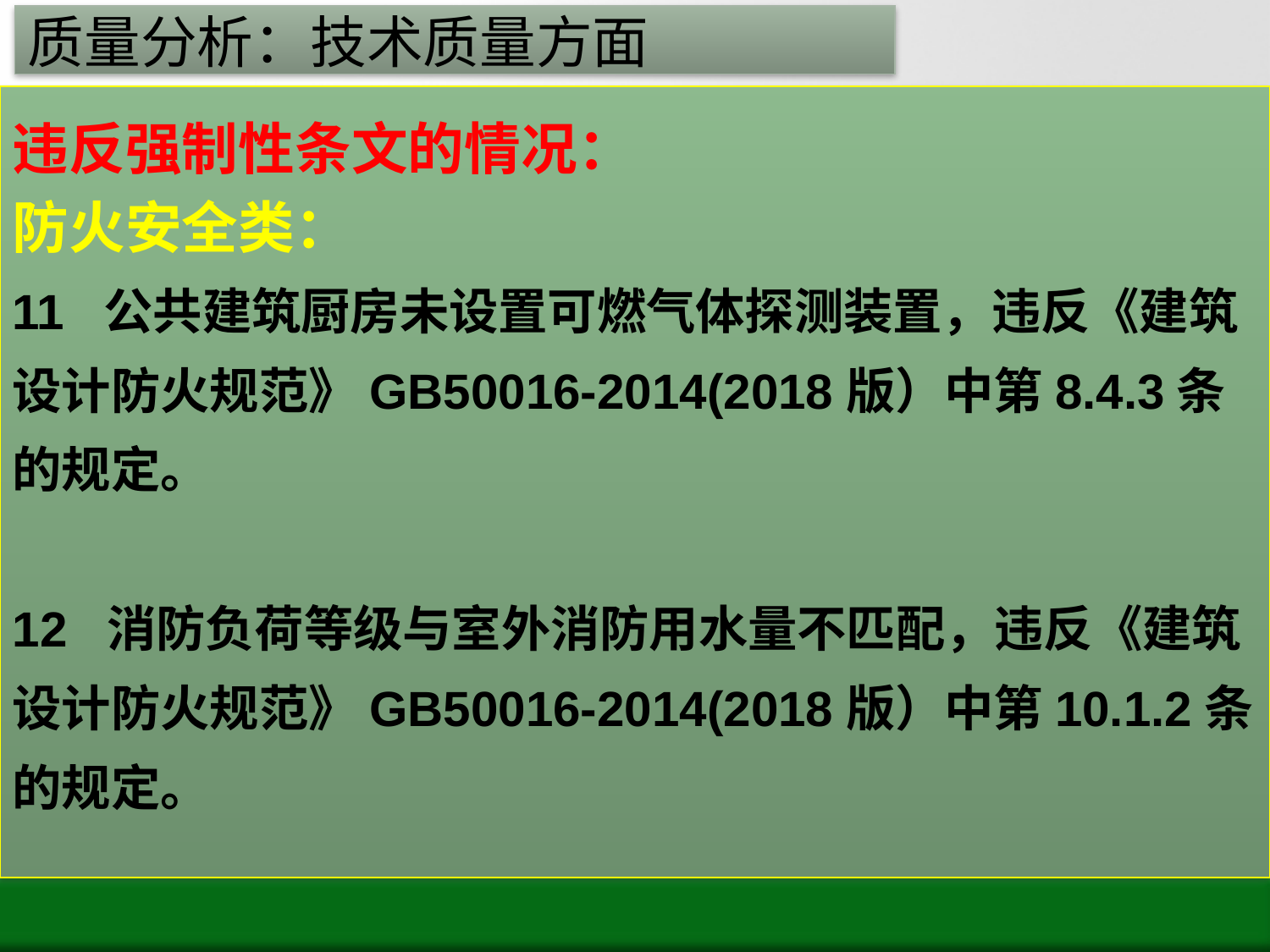

# 质量分析：技术质量方面
违反强制性条文的情况：
防火安全类：
11  公共建筑厨房未设置可燃气体探测装置，违反《建筑设计防火规范》GB50016-2014(2018版）中第8.4.3条的规定。

12  消防负荷等级与室外消防用水量不匹配，违反《建筑设计防火规范》GB50016-2014(2018版）中第10.1.2条的规定。